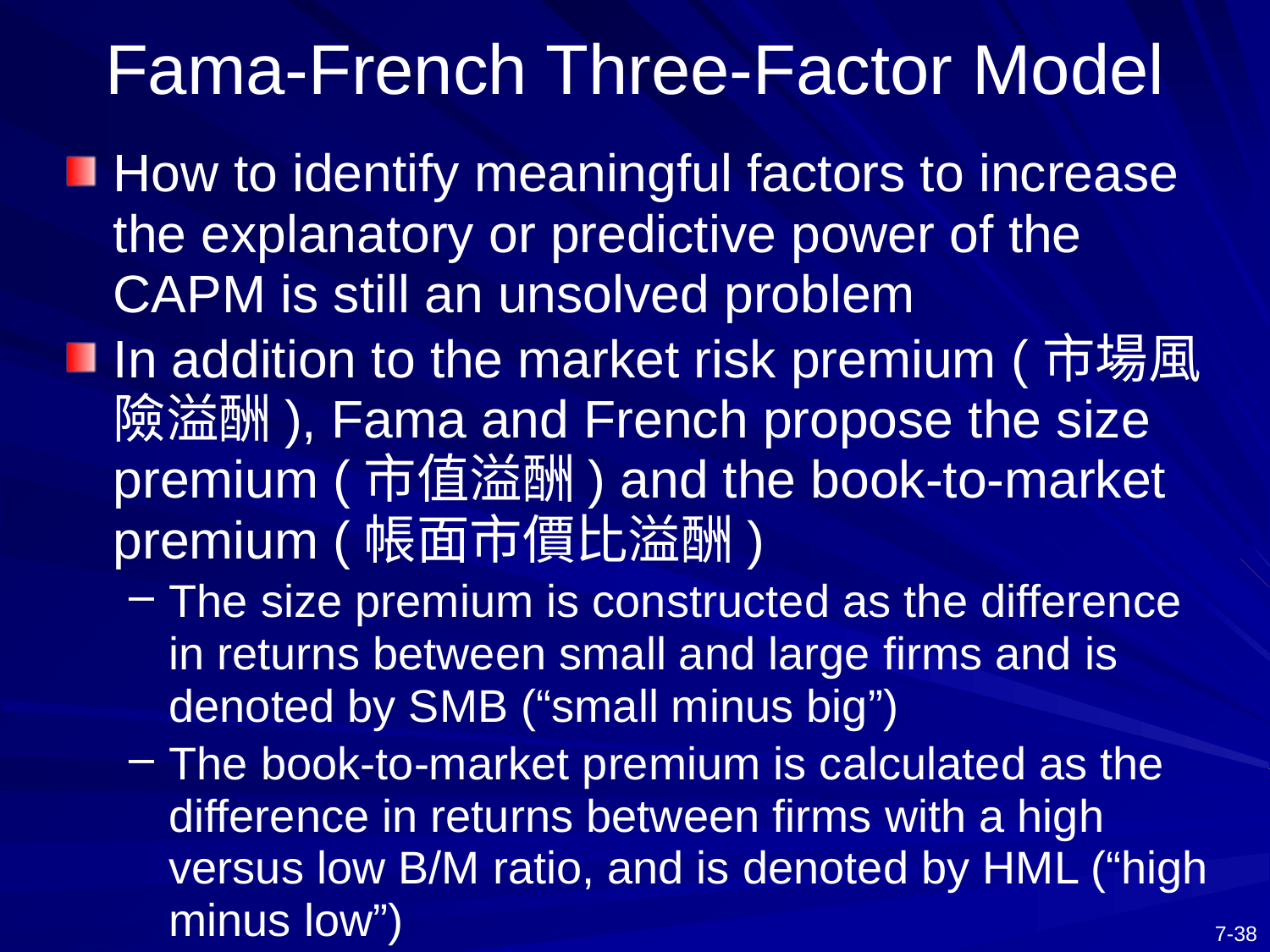

# Fama-French Three-Factor Model
How to identify meaningful factors to increase the explanatory or predictive power of the CAPM is still an unsolved problem
In addition to the market risk premium (市場風險溢酬), Fama and French propose the size premium (市值溢酬) and the book-to-market premium (帳面市價比溢酬)
The size premium is constructed as the difference in returns between small and large firms and is denoted by SMB (“small minus big”)
The book-to-market premium is calculated as the difference in returns between firms with a high versus low B/M ratio, and is denoted by HML (“high minus low”)